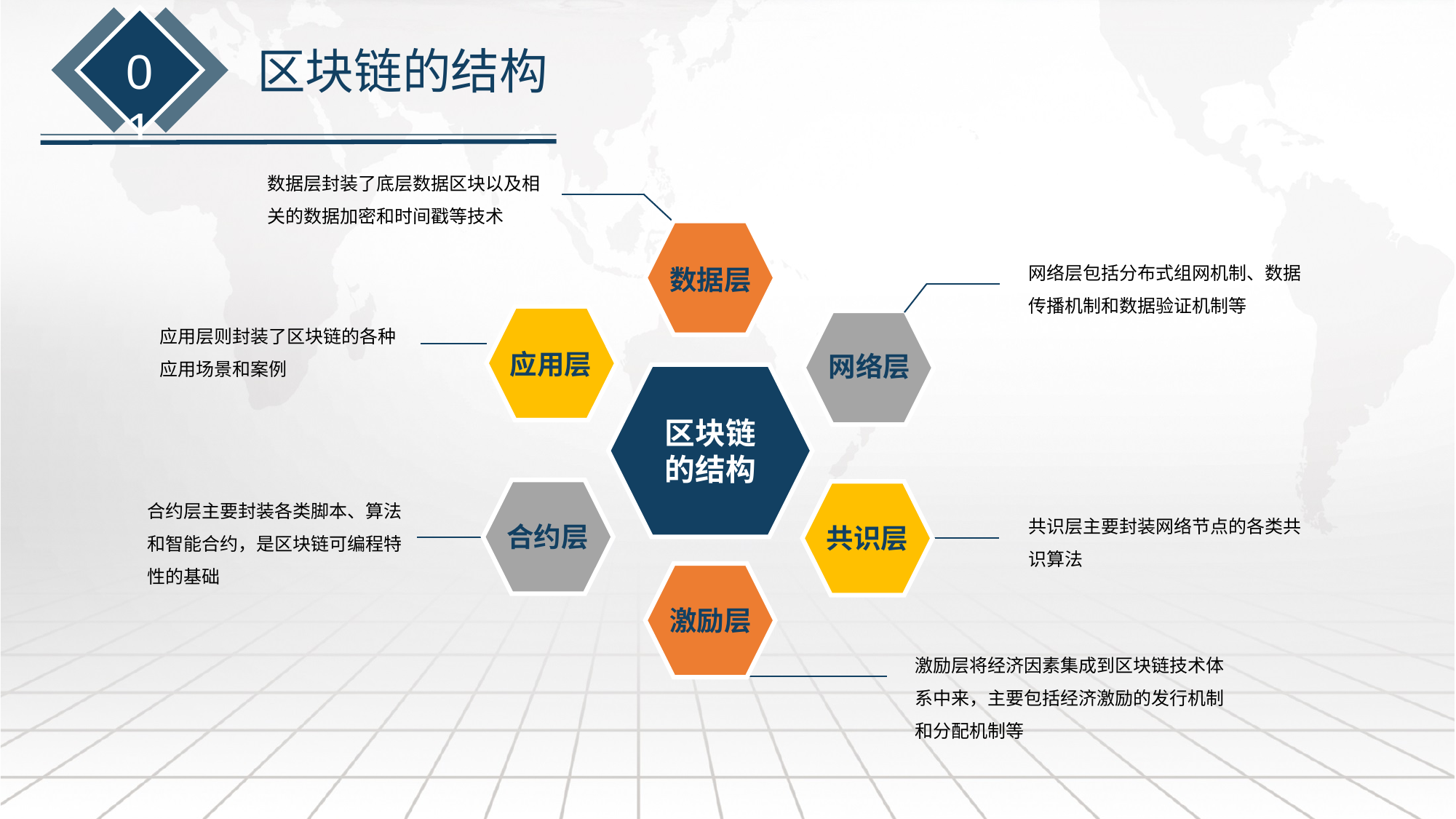

01
区块链的结构
数据层封装了底层数据区块以及相关的数据加密和时间戳等技术

数据层
网络层包括分布式组网机制、数据传播机制和数据验证机制等

应用层
应用层则封装了区块链的各种应用场景和案例

网络层

区块链的结构

合约层

共识层
合约层主要封装各类脚本、算法和智能合约，是区块链可编程特性的基础
共识层主要封装网络节点的各类共识算法

激励层
激励层将经济因素集成到区块链技术体系中来，主要包括经济激励的发行机制和分配机制等